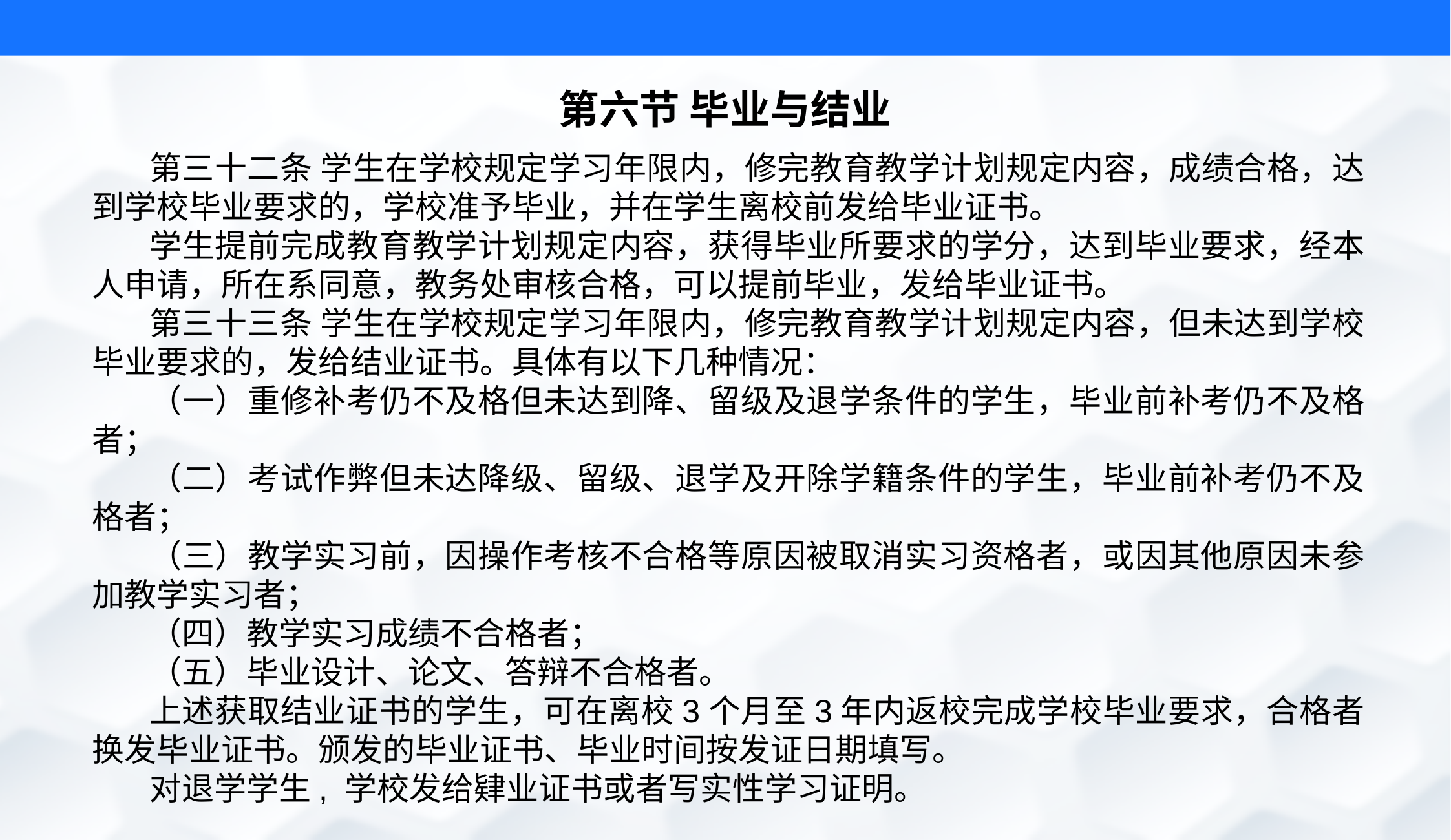

第六节 毕业与结业
第三十二条 学生在学校规定学习年限内，修完教育教学计划规定内容，成绩合格，达到学校毕业要求的，学校准予毕业，并在学生离校前发给毕业证书。
学生提前完成教育教学计划规定内容，获得毕业所要求的学分，达到毕业要求，经本人申请，所在系同意，教务处审核合格，可以提前毕业，发给毕业证书。
第三十三条 学生在学校规定学习年限内，修完教育教学计划规定内容，但未达到学校毕业要求的，发给结业证书。具体有以下几种情况：
（一）重修补考仍不及格但未达到降、留级及退学条件的学生，毕业前补考仍不及格者；
（二）考试作弊但未达降级、留级、退学及开除学籍条件的学生，毕业前补考仍不及格者；
（三）教学实习前，因操作考核不合格等原因被取消实习资格者，或因其他原因未参加教学实习者；
（四）教学实习成绩不合格者；
（五）毕业设计、论文、答辩不合格者。
上述获取结业证书的学生，可在离校3个月至3年内返校完成学校毕业要求，合格者换发毕业证书。颁发的毕业证书、毕业时间按发证日期填写。
对退学学生, 学校发给肄业证书或者写实性学习证明。